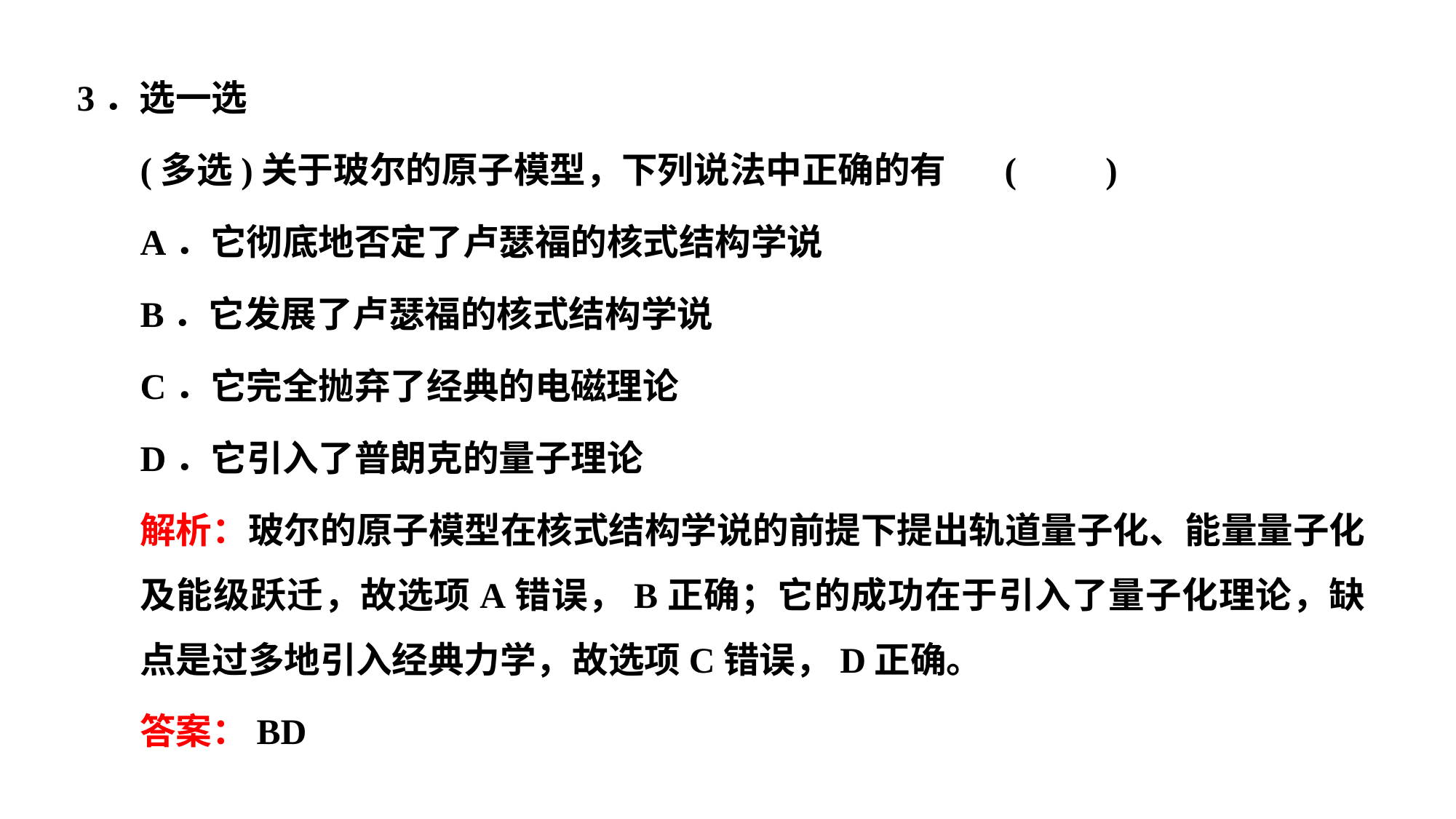

3．选一选
(多选)关于玻尔的原子模型，下列说法中正确的有				(　　)
A．它彻底地否定了卢瑟福的核式结构学说
B．它发展了卢瑟福的核式结构学说
C．它完全抛弃了经典的电磁理论
D．它引入了普朗克的量子理论
解析：玻尔的原子模型在核式结构学说的前提下提出轨道量子化、能量量子化及能级跃迁，故选项A错误，B正确；它的成功在于引入了量子化理论，缺点是过多地引入经典力学，故选项C错误，D正确。
答案：BD